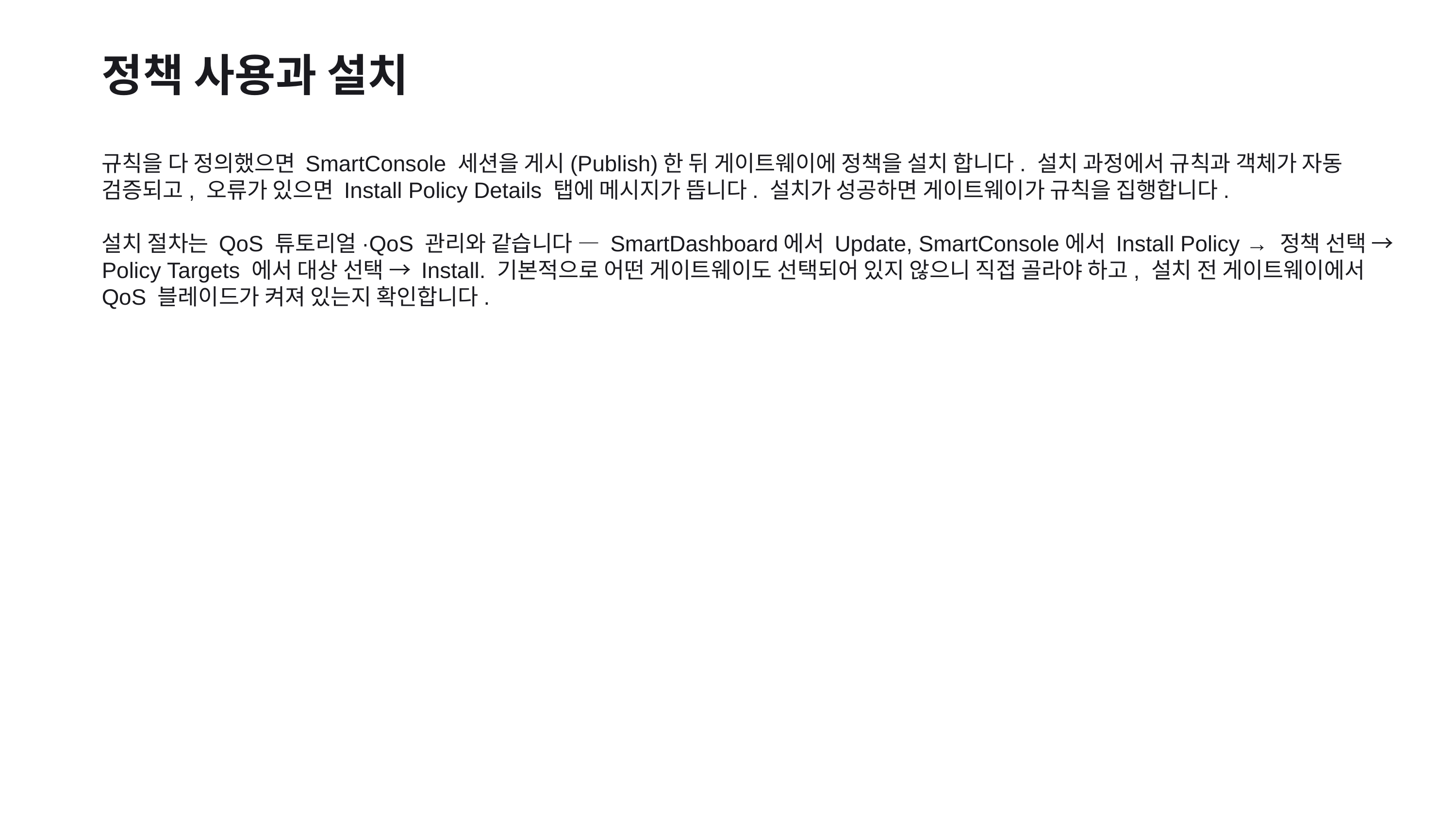

정책 사용과 설치
규칙을 다 정의했으면 SmartConsole 세션을 게시(Publish)한 뒤 게이트웨이에 정책을 설치 합니다. 설치 과정에서 규칙과 객체가 자동 검증되고, 오류가 있으면 Install Policy Details 탭에 메시지가 뜹니다. 설치가 성공하면 게이트웨이가 규칙을 집행합니다.

설치 절차는 QoS 튜토리얼·QoS 관리와 같습니다 — SmartDashboard에서 Update, SmartConsole에서 Install Policy → 정책 선택 → Policy Targets 에서 대상 선택 → Install. 기본적으로 어떤 게이트웨이도 선택되어 있지 않으니 직접 골라야 하고, 설치 전 게이트웨이에서 QoS 블레이드가 켜져 있는지 확인합니다.